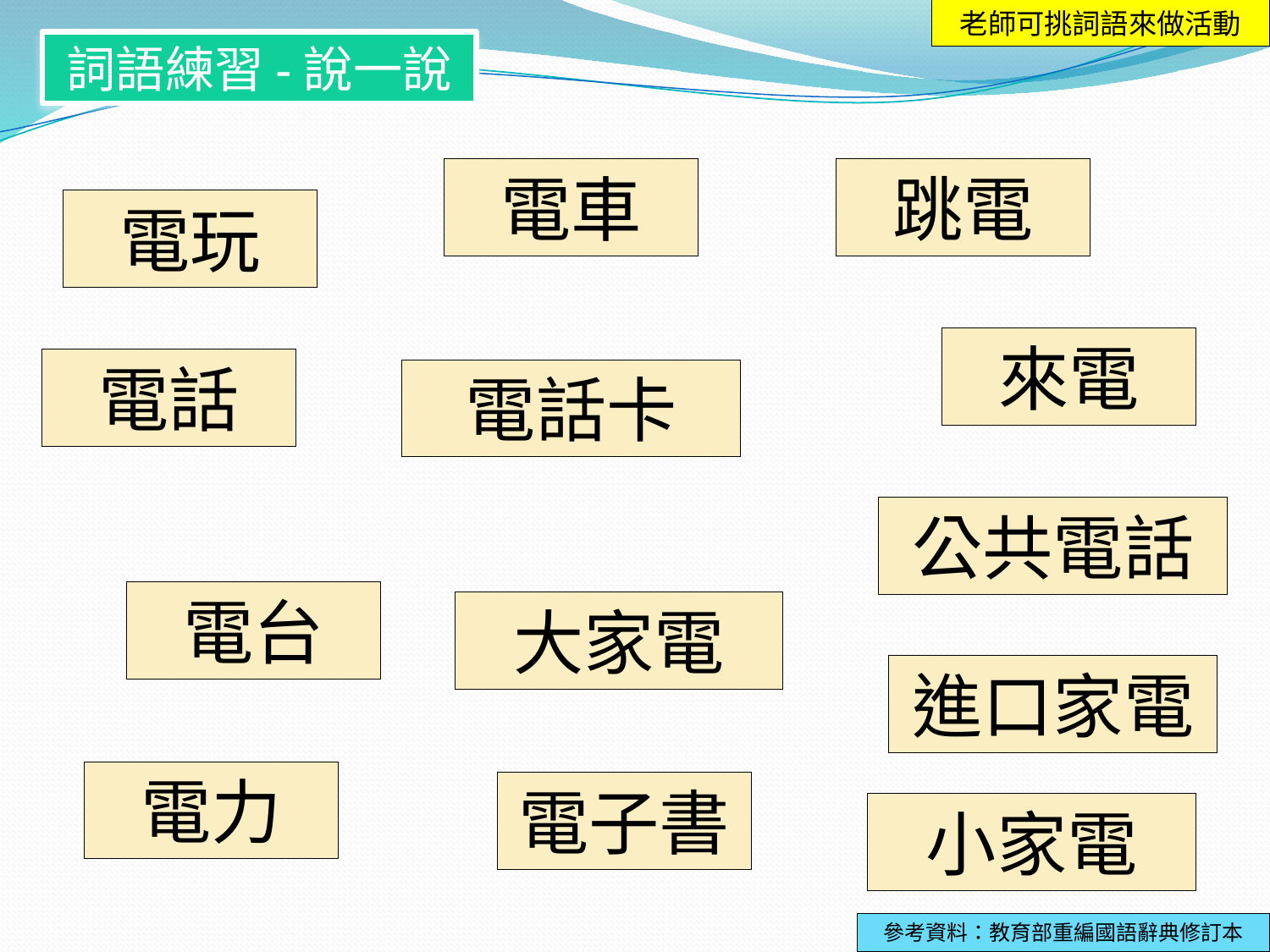

老師可挑詞語來做活動
詞語練習-說一說
電車
跳電
電玩
來電
電話
電話卡
公共電話
電台
大家電
進口家電
電力
電子書
小家電
參考資料：教育部重編國語辭典修訂本